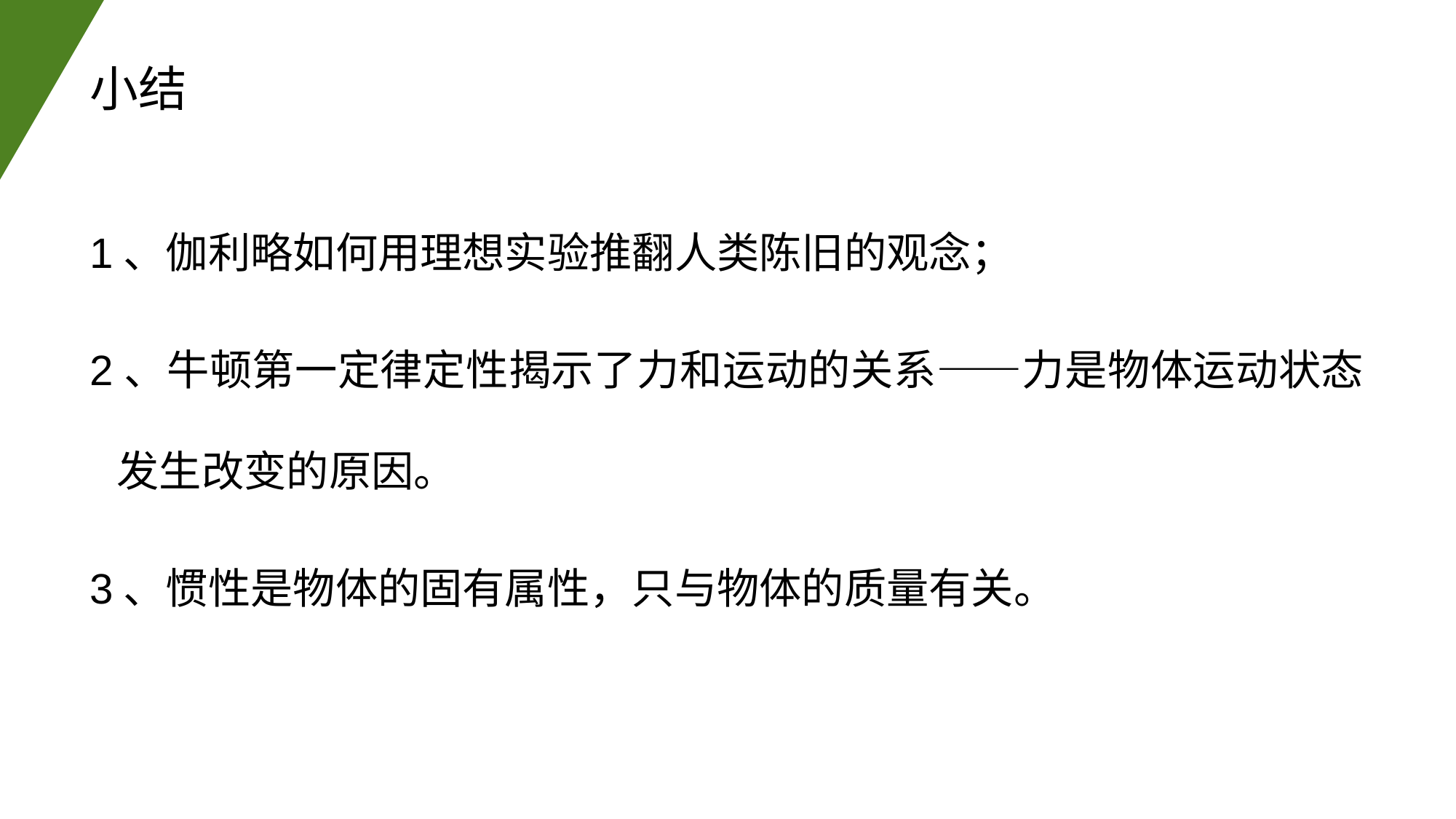

小结
1、伽利略如何用理想实验推翻人类陈旧的观念；
2、牛顿第一定律定性揭示了力和运动的关系——力是物体运动状态发生改变的原因。
3、惯性是物体的固有属性，只与物体的质量有关。